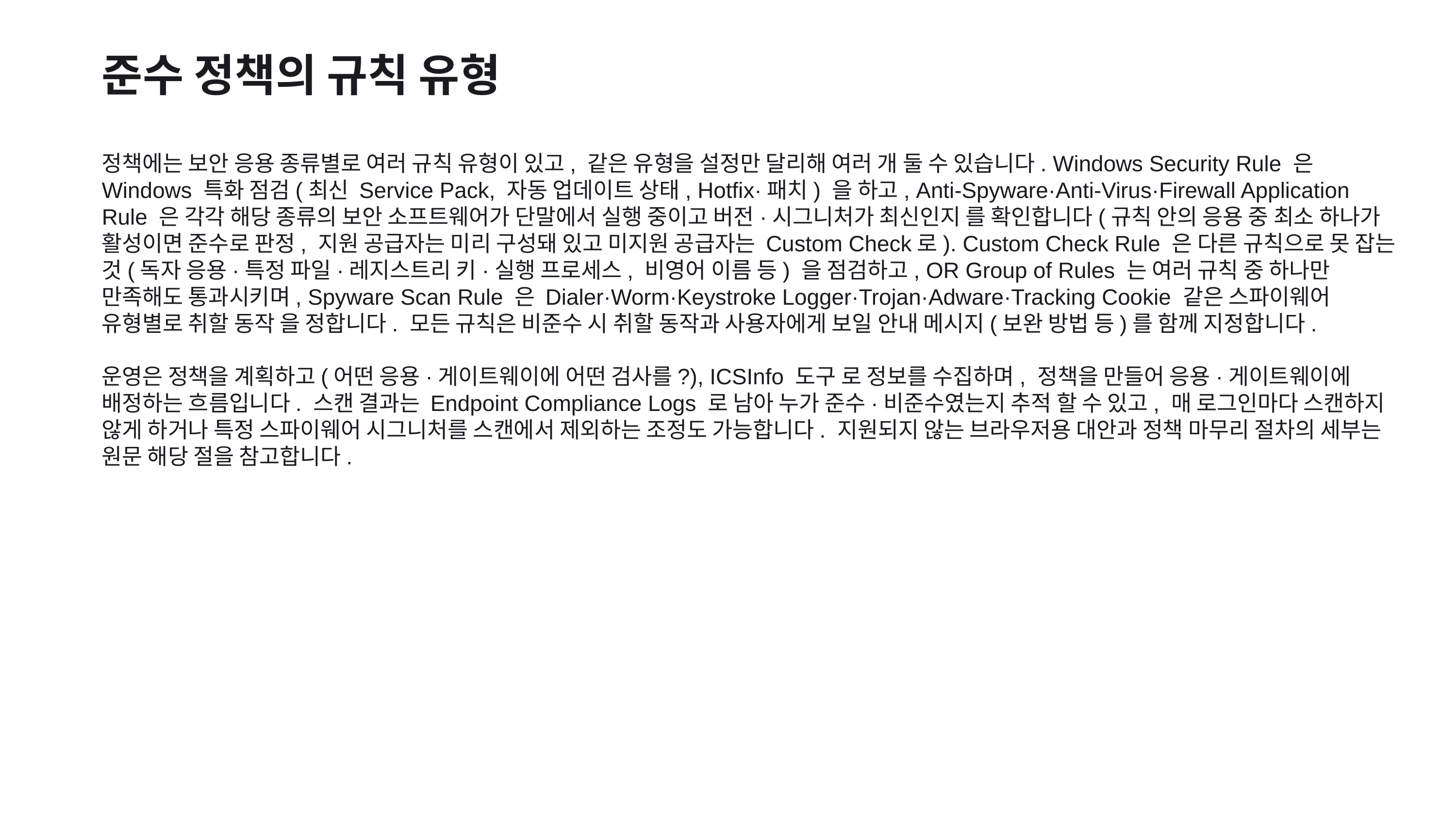

준수 정책의 규칙 유형
정책에는 보안 응용 종류별로 여러 규칙 유형이 있고, 같은 유형을 설정만 달리해 여러 개 둘 수 있습니다. Windows Security Rule 은 Windows 특화 점검(최신 Service Pack, 자동 업데이트 상태, Hotfix·패치) 을 하고, Anti-Spyware·Anti-Virus·Firewall Application Rule 은 각각 해당 종류의 보안 소프트웨어가 단말에서 실행 중이고 버전·시그니처가 최신인지 를 확인합니다(규칙 안의 응용 중 최소 하나가 활성이면 준수로 판정, 지원 공급자는 미리 구성돼 있고 미지원 공급자는 Custom Check로). Custom Check Rule 은 다른 규칙으로 못 잡는 것(독자 응용·특정 파일·레지스트리 키·실행 프로세스, 비영어 이름 등) 을 점검하고, OR Group of Rules 는 여러 규칙 중 하나만 만족해도 통과시키며, Spyware Scan Rule 은 Dialer·Worm·Keystroke Logger·Trojan·Adware·Tracking Cookie 같은 스파이웨어 유형별로 취할 동작 을 정합니다. 모든 규칙은 비준수 시 취할 동작과 사용자에게 보일 안내 메시지(보완 방법 등)를 함께 지정합니다.

운영은 정책을 계획하고(어떤 응용·게이트웨이에 어떤 검사를?), ICSInfo 도구 로 정보를 수집하며, 정책을 만들어 응용·게이트웨이에 배정하는 흐름입니다. 스캔 결과는 Endpoint Compliance Logs 로 남아 누가 준수·비준수였는지 추적 할 수 있고, 매 로그인마다 스캔하지 않게 하거나 특정 스파이웨어 시그니처를 스캔에서 제외하는 조정도 가능합니다. 지원되지 않는 브라우저용 대안과 정책 마무리 절차의 세부는 원문 해당 절을 참고합니다.